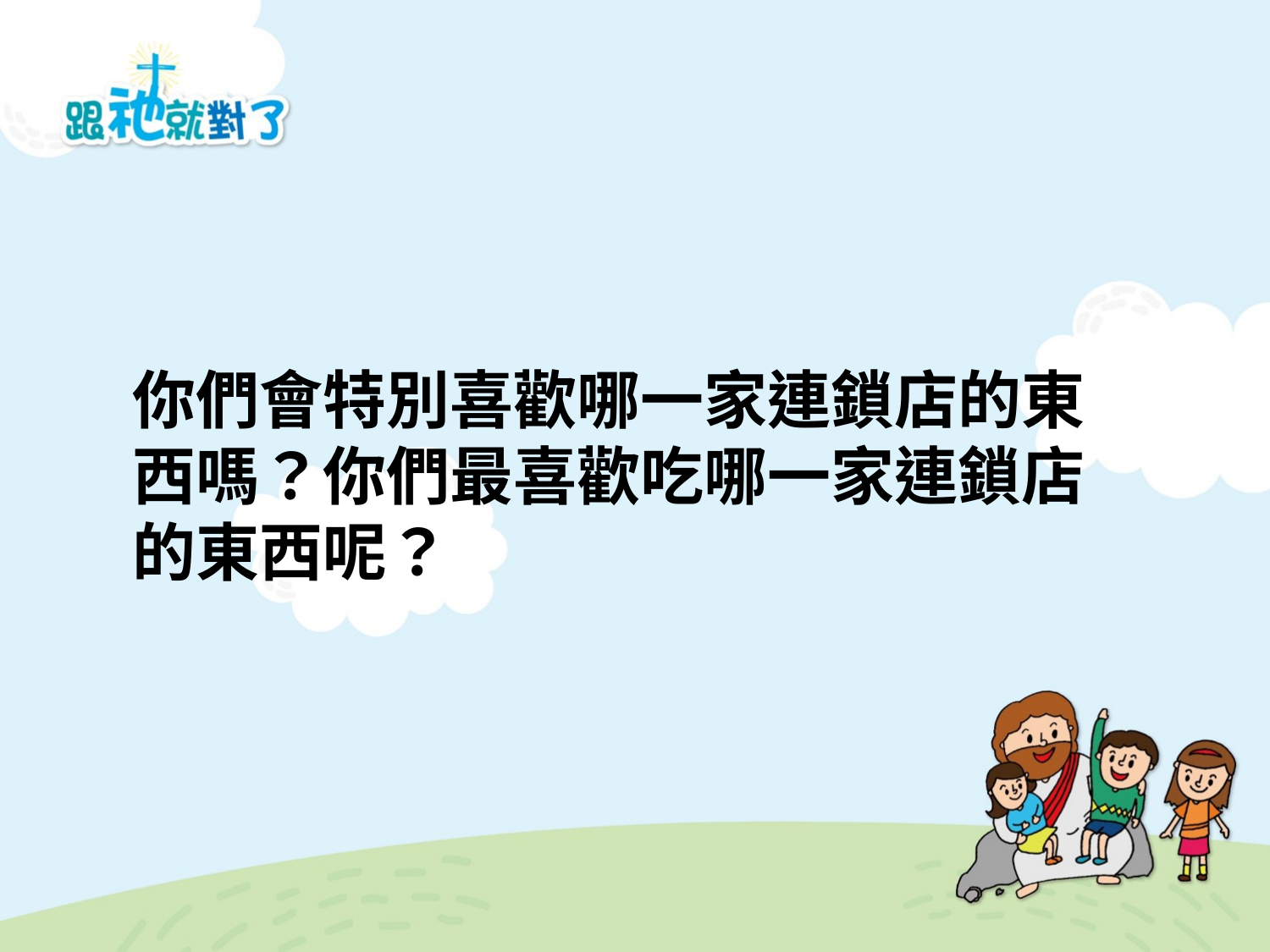

你們會特別喜歡哪一家連鎖店的東西嗎？你們最喜歡吃哪一家連鎖店的東西呢？